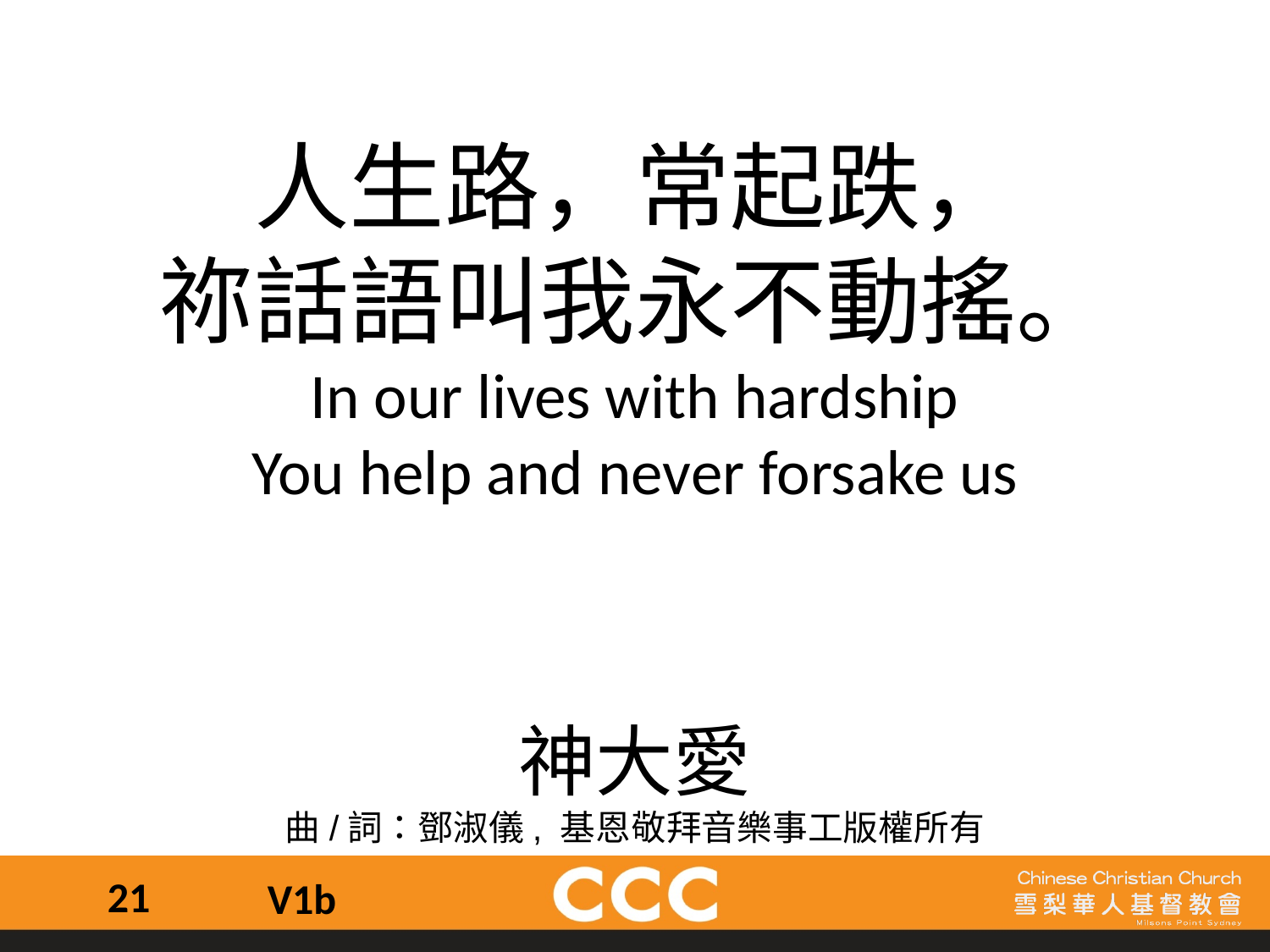

人生路，常起跌，
祢話語叫我永不動搖。
In our lives with hardship
You help and never forsake us
神大愛
曲/詞：鄧淑儀, 基恩敬拜音樂事工版權所有
21
V1b